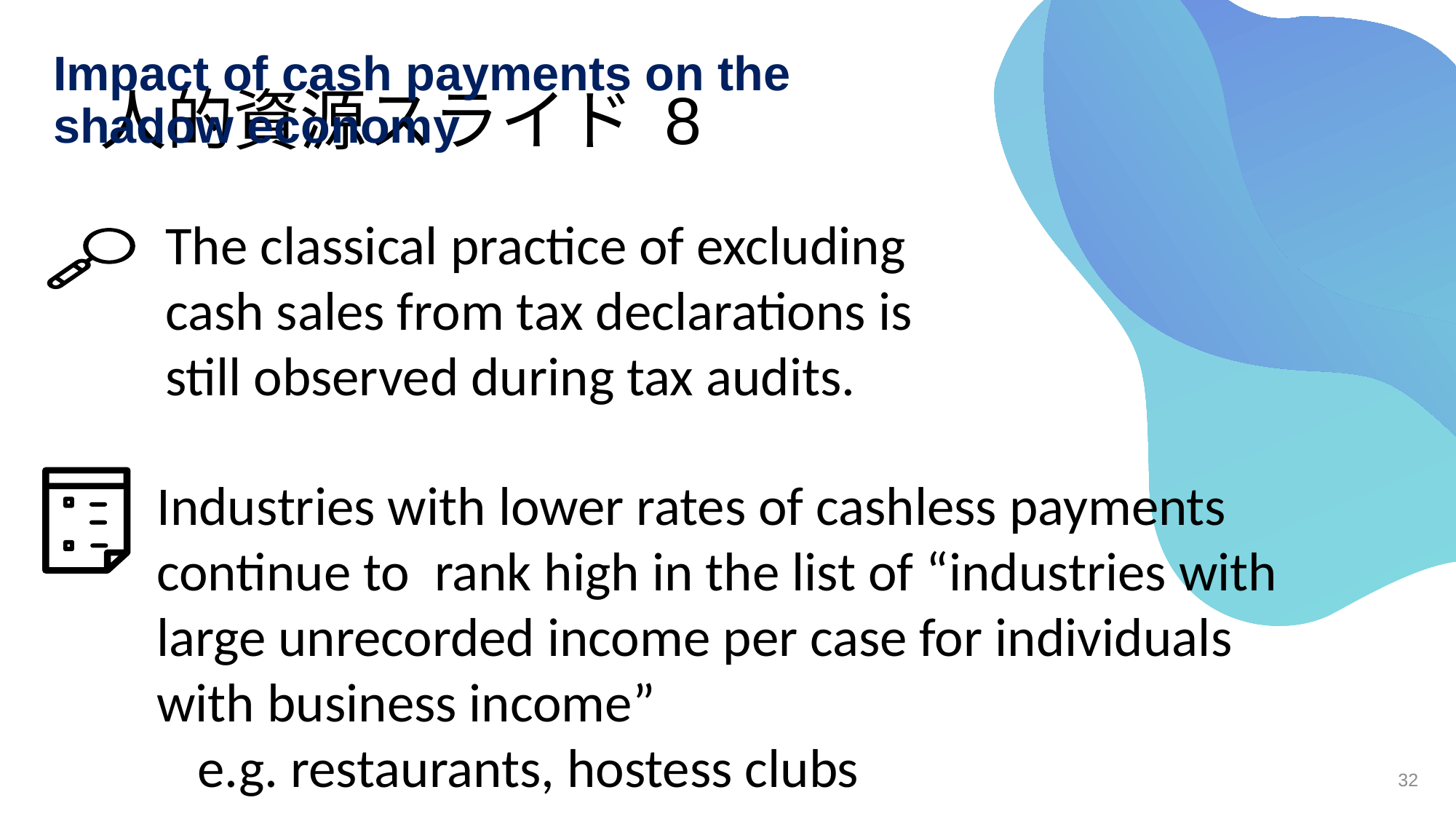

Impact of cash payments on the shadow economy
# 人的資源スライド 8
The classical practice of excluding cash sales from tax declarations is still observed during tax audits.

Industries with lower rates of cashless payments continue to  rank high in the list of “industries with large unrecorded income per case for individuals with business income”
e.g. restaurants, hostess clubs

32